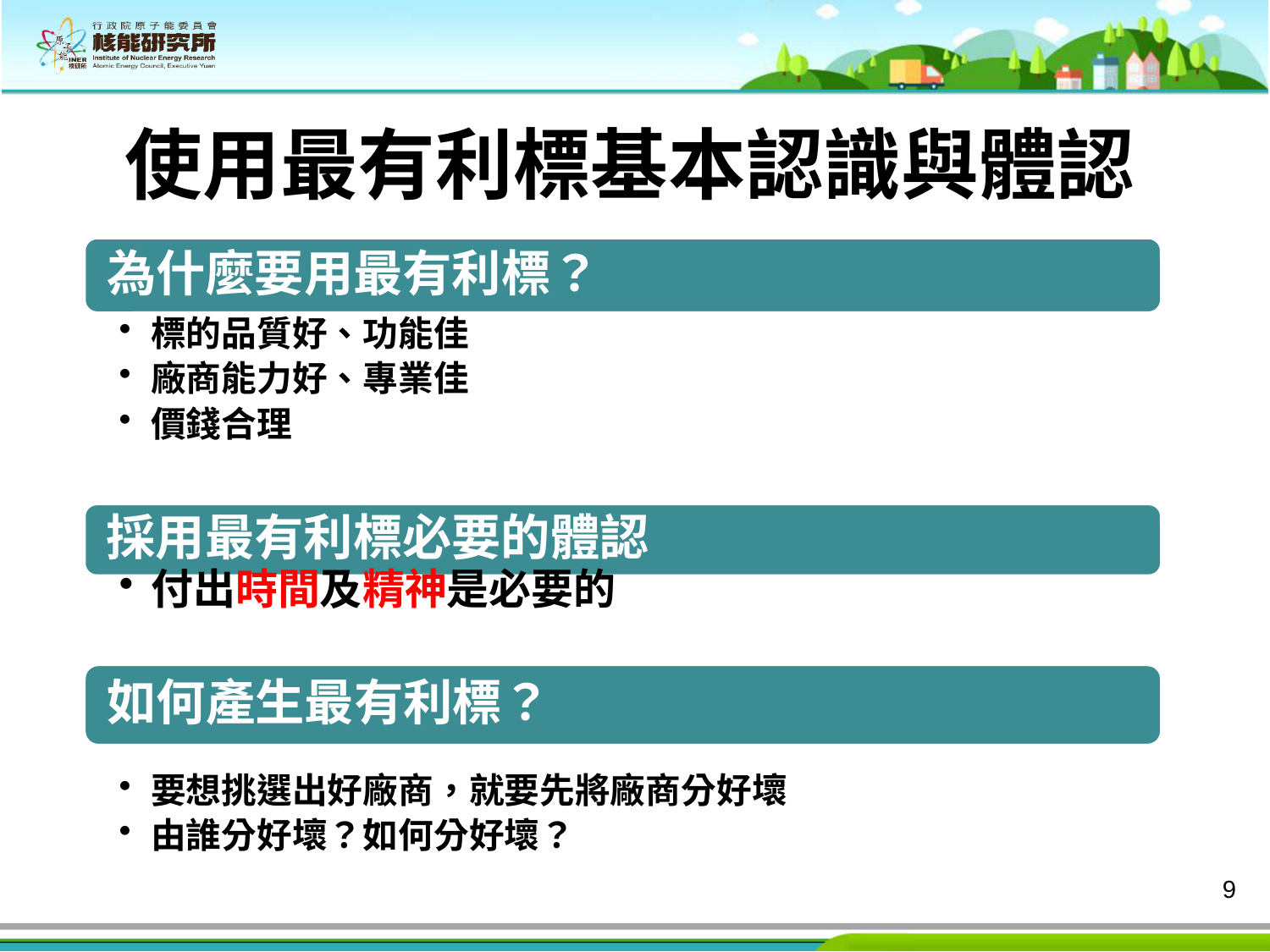

# 使用最有利標基本認識與體認
為什麼要用最有利標？
標的品質好、功能佳
廠商能力好、專業佳
價錢合理
採用最有利標必要的體認
付出時間及精神是必要的
如何產生最有利標？
要想挑選出好廠商，就要先將廠商分好壞
由誰分好壞？如何分好壞？
9